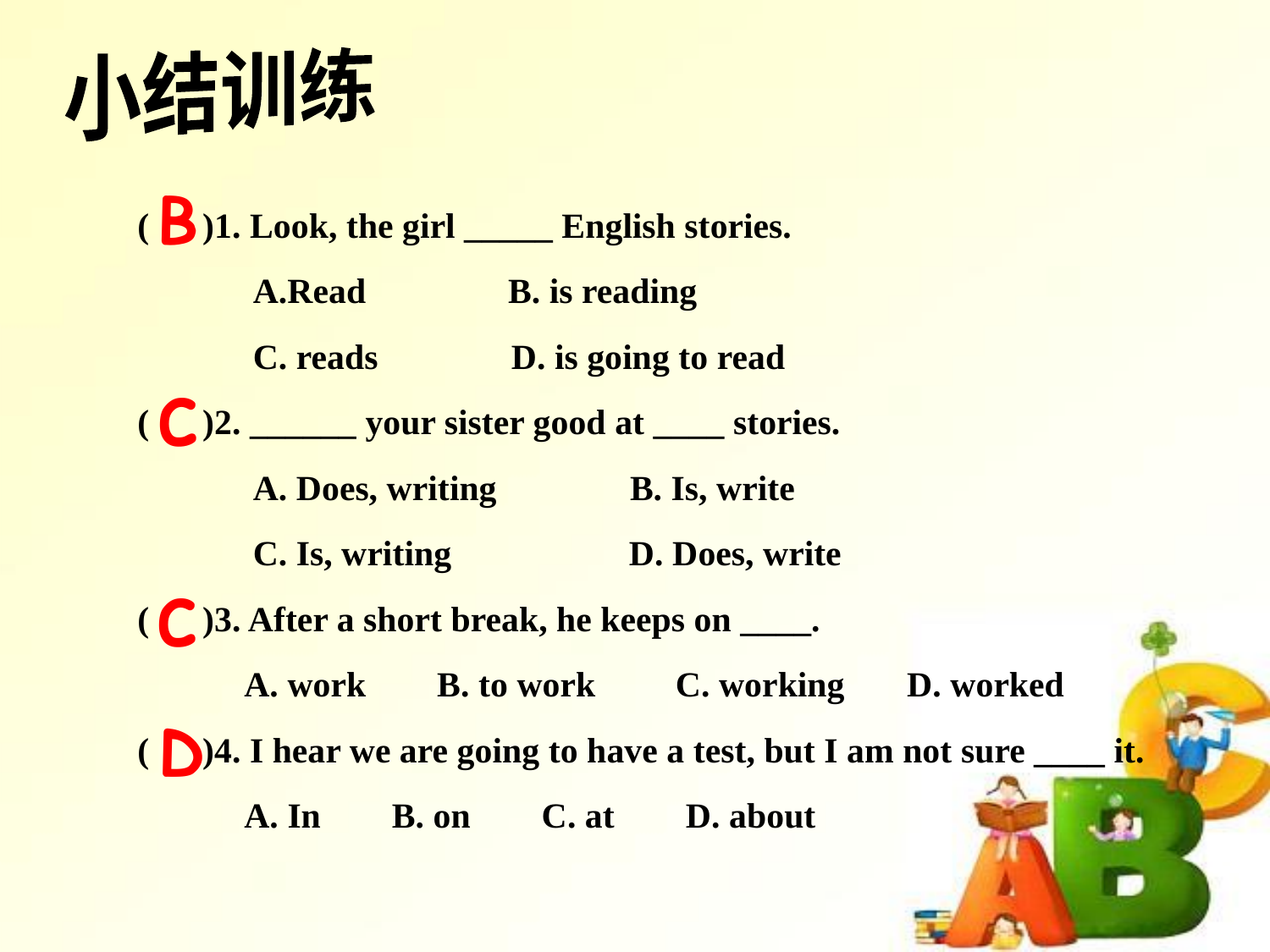

小结训练
(      )1. Look, the girl _____ English stories.
             A.Read                B. is reading
             C. reads               D. is going to read
(      )2. ______ your sister good at ____ stories.
             A. Does, writing               B. Is, write
             C. Is, writing                    D. Does, write
(      )3. After a short break, he keeps on ____.
            A. work        B. to work         C. working       D. worked
(      )4. I hear we are going to have a test, but I am not sure ____ it.
            A. In        B. on        C. at        D. about
B
C
C
D